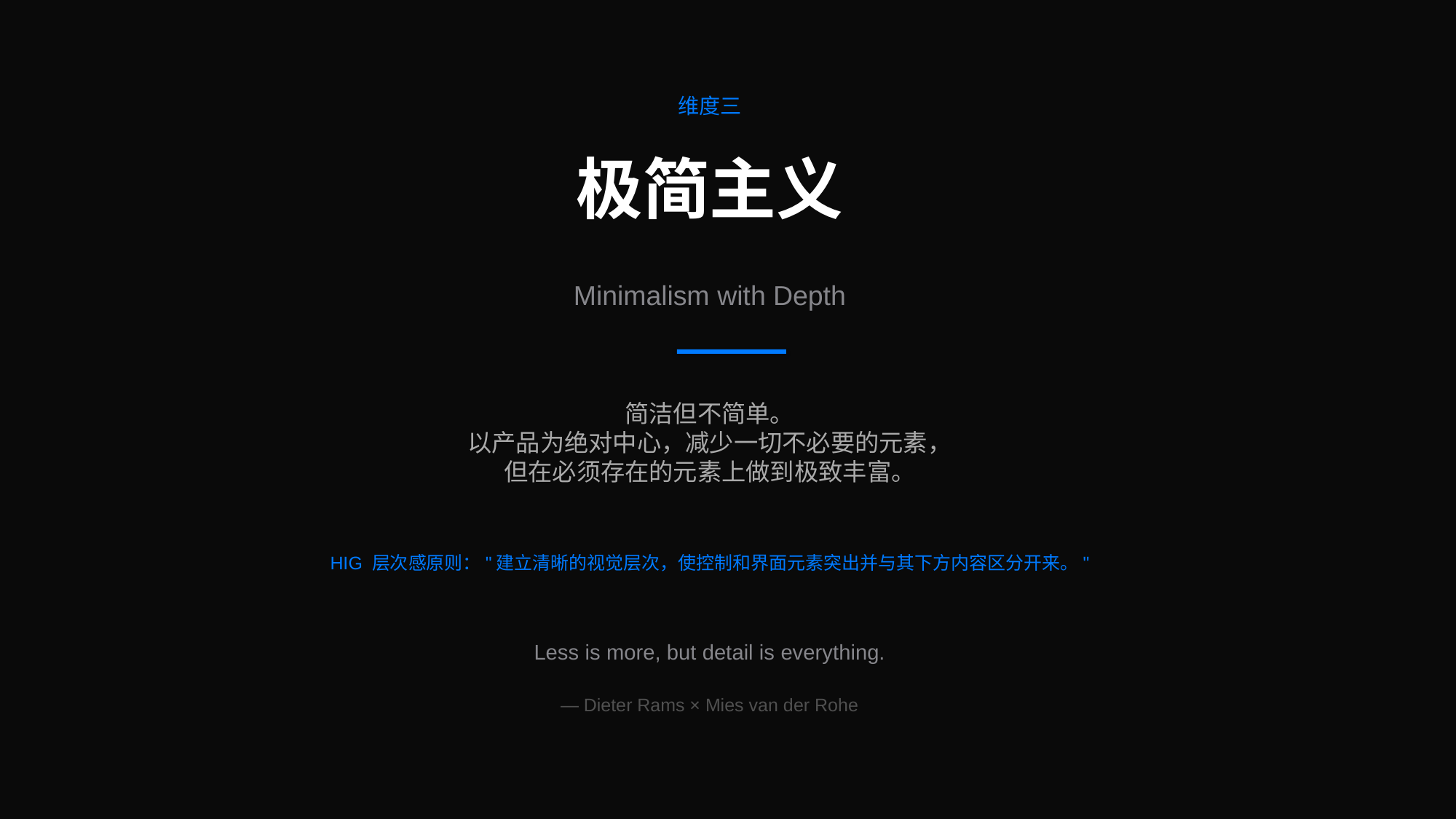

维度三
极简主义
Minimalism with Depth

简洁但不简单。
以产品为绝对中心，减少一切不必要的元素，
但在必须存在的元素上做到极致丰富。
HIG 层次感原则："建立清晰的视觉层次，使控制和界面元素突出并与其下方内容区分开来。"
Less is more, but detail is everything.
— Dieter Rams × Mies van der Rohe